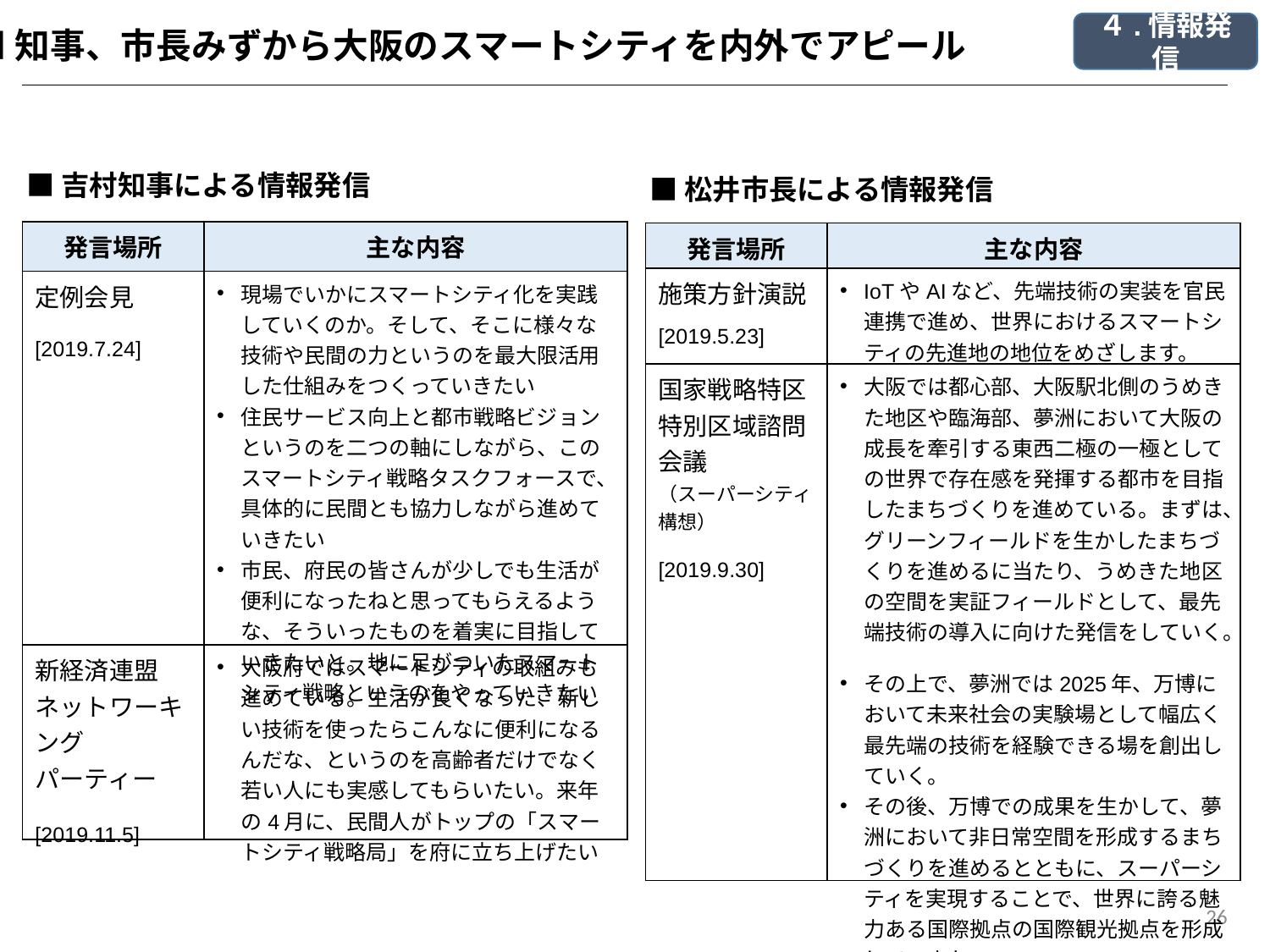

４.情報発信
■知事、市長みずから大阪のスマートシティを内外でアピール
■吉村知事による情報発信
■松井市長による情報発信
| 発言場所 | 主な内容 |
| --- | --- |
| 定例会見 [2019.7.24] | 現場でいかにスマートシティ化を実践していくのか。そして、そこに様々な技術や民間の力というのを最大限活用した仕組みをつくっていきたい 住民サービス向上と都市戦略ビジョンというのを二つの軸にしながら、このスマートシティ戦略タスクフォースで、具体的に民間とも協力しながら進めていきたい 市民、府民の皆さんが少しでも生活が便利になったねと思ってもらえるような、そういったものを着実に目指していきたいと。地に足がついたスマートシティ戦略というのをやっていきたい |
| 新経済連盟 ネットワーキング パーティー [2019.11.5] | 大阪府ではスマートシティの取組みも進めている。生活が良くなった、新しい技術を使ったらこんなに便利になるんだな、というのを高齢者だけでなく若い人にも実感してもらいたい。来年の4月に、民間人がトップの「スマートシティ戦略局」を府に立ち上げたい |
| 発言場所 | 主な内容 |
| --- | --- |
| 施策方針演説 [2019.5.23] | IoTやAIなど、先端技術の実装を官民連携で進め、世界におけるスマートシティの先進地の地位をめざします。 |
| 国家戦略特区 特別区域諮問会議 （スーパーシティ構想） [2019.9.30] | 大阪では都心部、大阪駅北側のうめきた地区や臨海部、夢洲において大阪の成長を牽引する東西二極の一極としての世界で存在感を発揮する都市を目指したまちづくりを進めている。まずは、グリーンフィールドを生かしたまちづくりを進めるに当たり、うめきた地区の空間を実証フィールドとして、最先端技術の導入に向けた発信をしていく。 その上で、夢洲では2025年、万博において未来社会の実験場として幅広く最先端の技術を経験できる場を創出していく。 その後、万博での成果を生かして、夢洲において非日常空間を形成するまちづくりを進めるとともに、スーパーシティを実現することで、世界に誇る魅力ある国際拠点の国際観光拠点を形成していきたい。 |
26